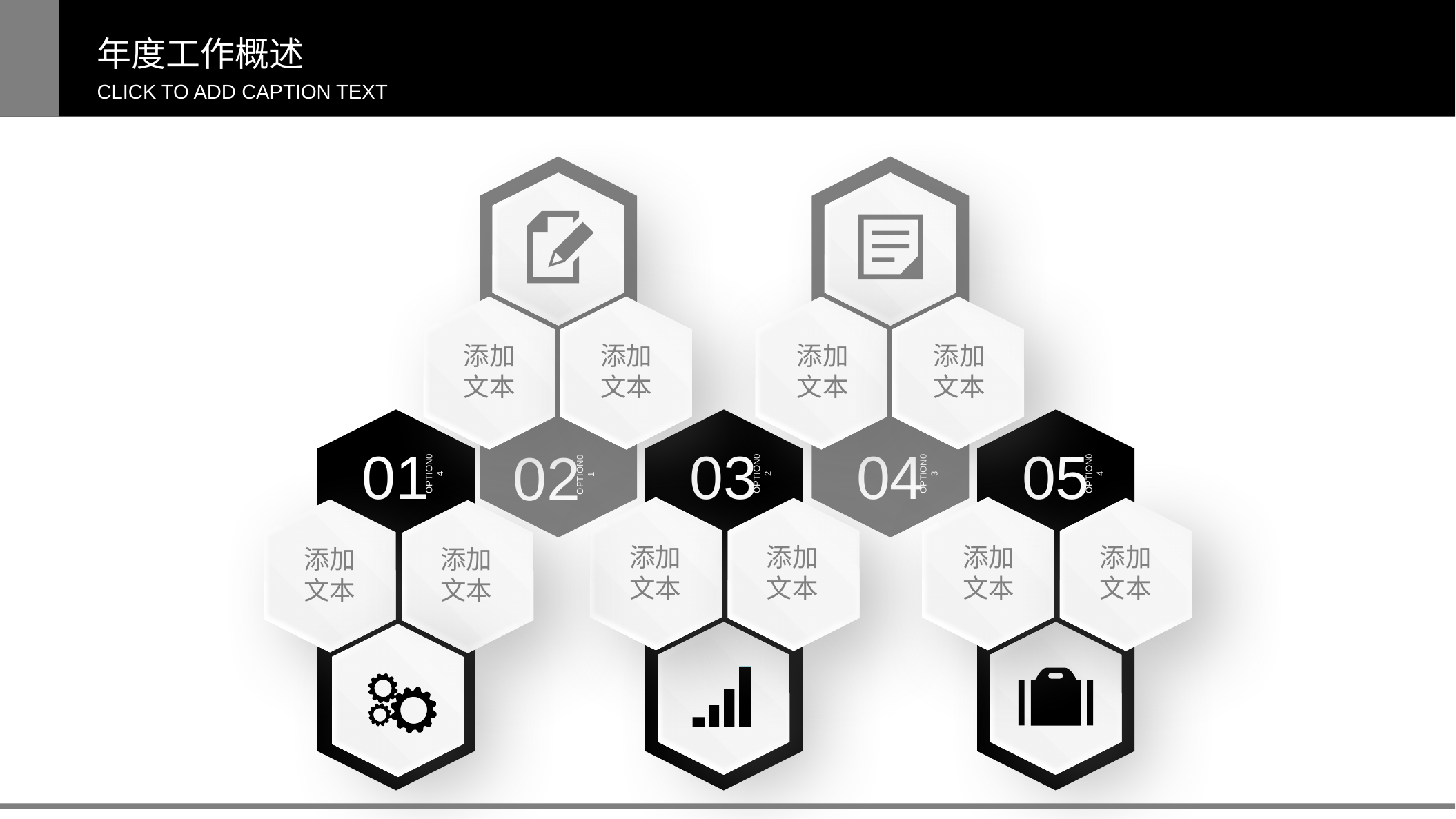

年度工作概述
CLICK TO ADD CAPTION TEXT

添加文本

添加文本

添加文本

添加文本
01
OPTION04
03
OPTION02
04
OPTION03
05
OPTION04
02
OPTION01

添加文本

添加文本

添加文本

添加文本

添加文本

添加文本